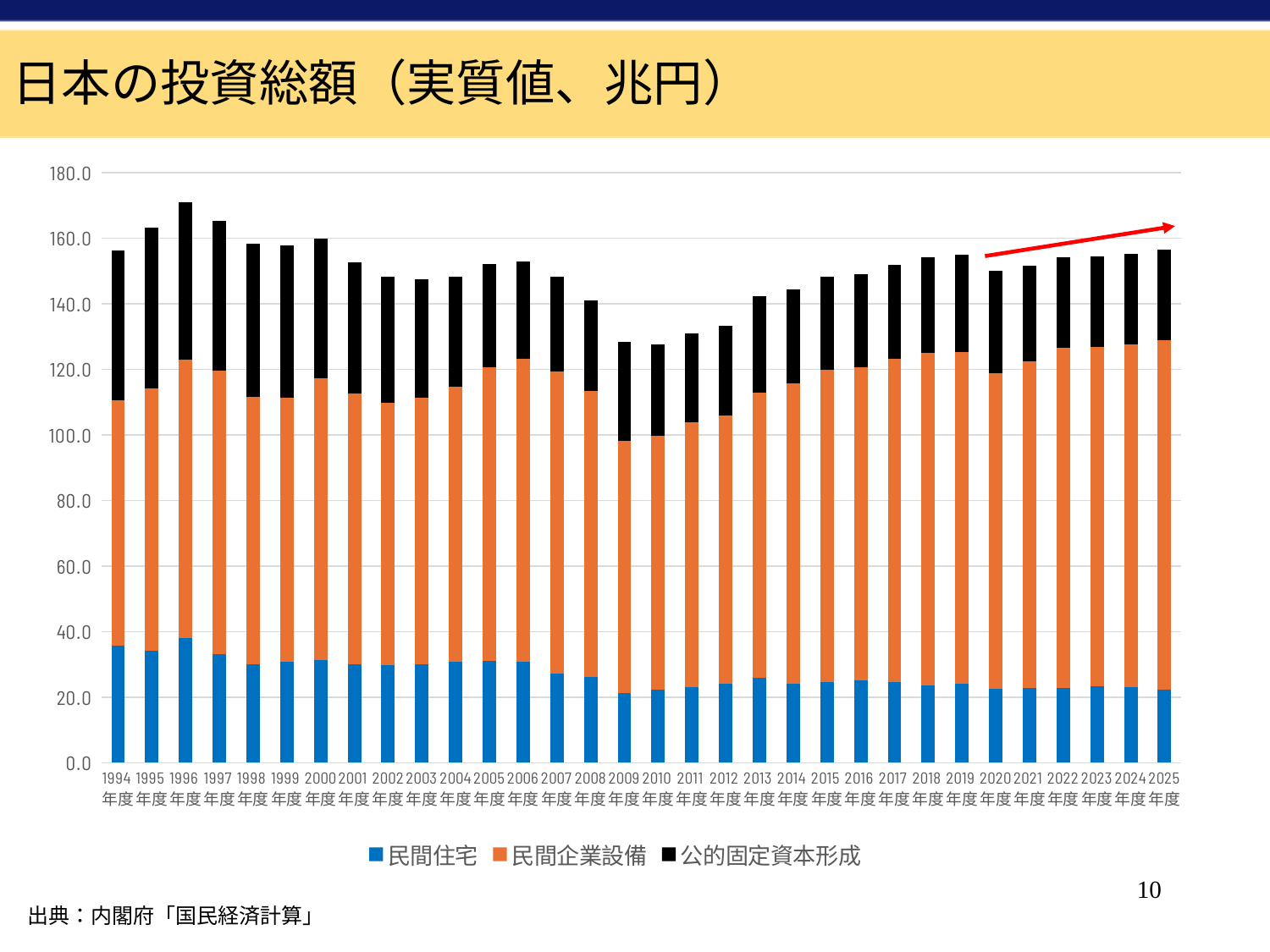

日本の投資総額（実質値、兆円）

### Chart

| Category | 民間住宅 | 民間企業設備 | 公的固定資本形成 |
|---|---|---|---|
| 1994年度 | 35.7196 | 74.7778 | 45.8174 |
| 1995年度 | 34.2524 | 79.84410000000001 | 49.112199999999994 |
| 1996年度 | 37.9184 | 85.0244 | 48.116 |
| 1997年度 | 33.1368 | 86.53160000000001 | 45.4854 |
| 1998年度 | 30.1313 | 81.53569999999999 | 46.636 |
| 1999年度 | 30.9094 | 80.476 | 46.3499 |
| 2000年度 | 31.421400000000002 | 85.97160000000001 | 42.5181 |
| 2001年度 | 29.917900000000003 | 82.604 | 40.0912 |
| 2002年度 | 29.7263 | 80.1415 | 38.3829 |
| 2003年度 | 29.95 | 81.331 | 36.082800000000006 |
| 2004年度 | 30.864 | 83.8233 | 33.5954 |
| 2005年度 | 30.9745 | 89.726 | 31.3771 |
| 2006年度 | 30.8274 | 92.2674 | 29.797099999999997 |
| 2007年度 | 27.1795 | 92.06830000000001 | 28.9131 |
| 2008年度 | 26.2664 | 87.046 | 27.7093 |
| 2009年度 | 21.1298 | 77.17660000000001 | 29.963099999999997 |
| 2010年度 | 22.194599999999998 | 77.5588 | 27.7431 |
| 2011年度 | 23.0668 | 80.67739999999999 | 27.1786 |
| 2012年度 | 23.997700000000002 | 81.9639 | 27.393900000000002 |
| 2013年度 | 25.885 | 86.9627 | 29.446099999999998 |
| 2014年度 | 24.0832 | 91.5679 | 28.8023 |
| 2015年度 | 24.6356 | 95.2626 | 28.3353 |
| 2016年度 | 25.0597 | 95.6948 | 28.3202 |
| 2017年度 | 24.605700000000002 | 98.68839999999999 | 28.5658 |
| 2018年度 | 23.521 | 101.5956 | 29.0057 |
| 2019年度 | 24.0382 | 101.3437 | 29.6457 |
| 2020年度 | 22.5198 | 96.3597 | 31.066200000000002 |
| 2021年度 | 22.6687 | 99.84830000000001 | 29.013 |
| 2022年度 | 22.8063 | 103.767 | 27.703400000000002 |
| 2023年度 | 23.2165 | 103.663 | 27.6658 |
| 2024年度 | 23.056900000000002 | 104.5304 | 27.686 |
| 2025年度 | 22.281200000000002 | 106.5698 | 27.5548 |
10
出典：内閣府「国民経済計算」